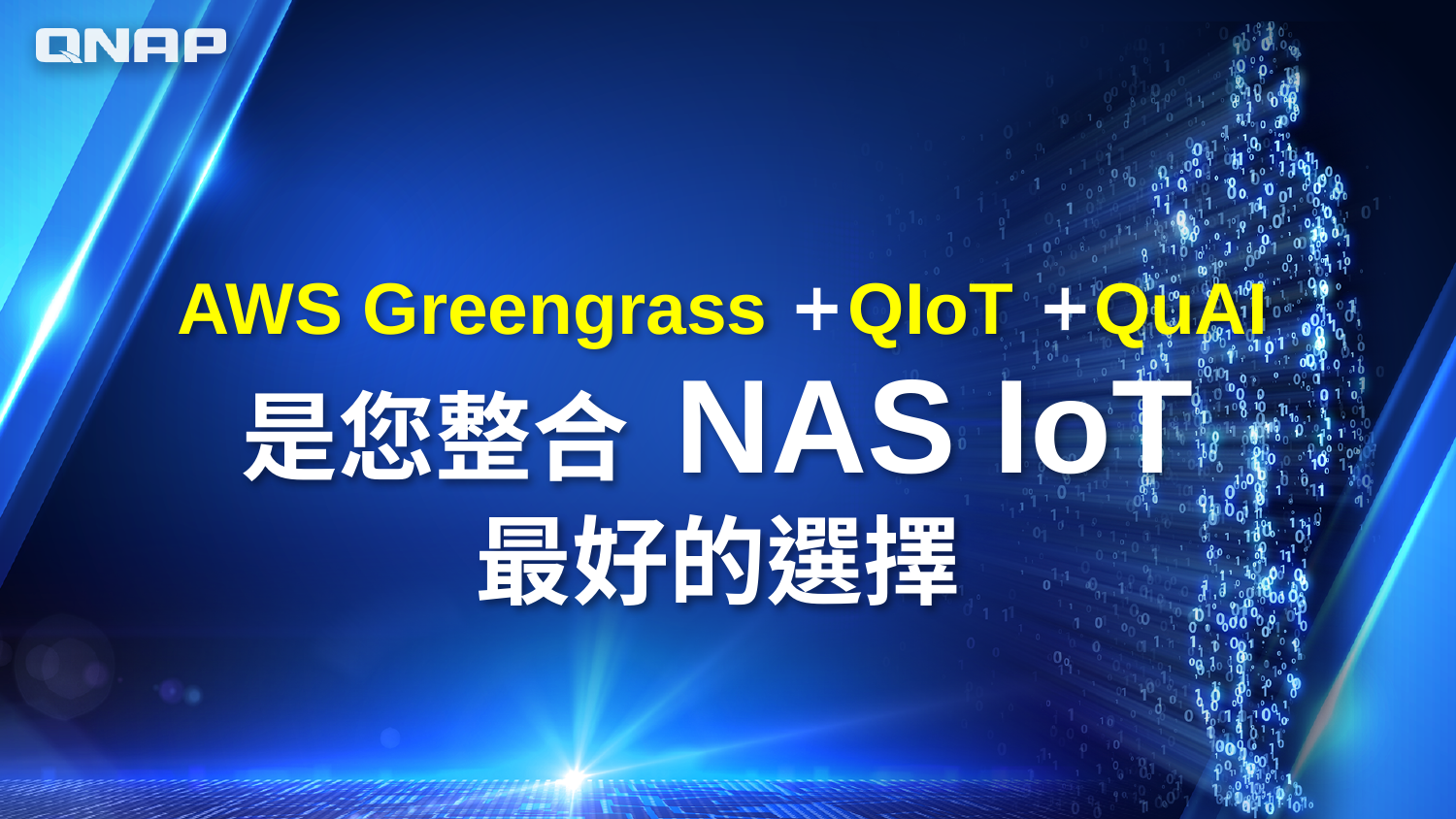

AWS Greengrass    QIoT    QuAI

是您整合 NAS IoT
最好的選擇